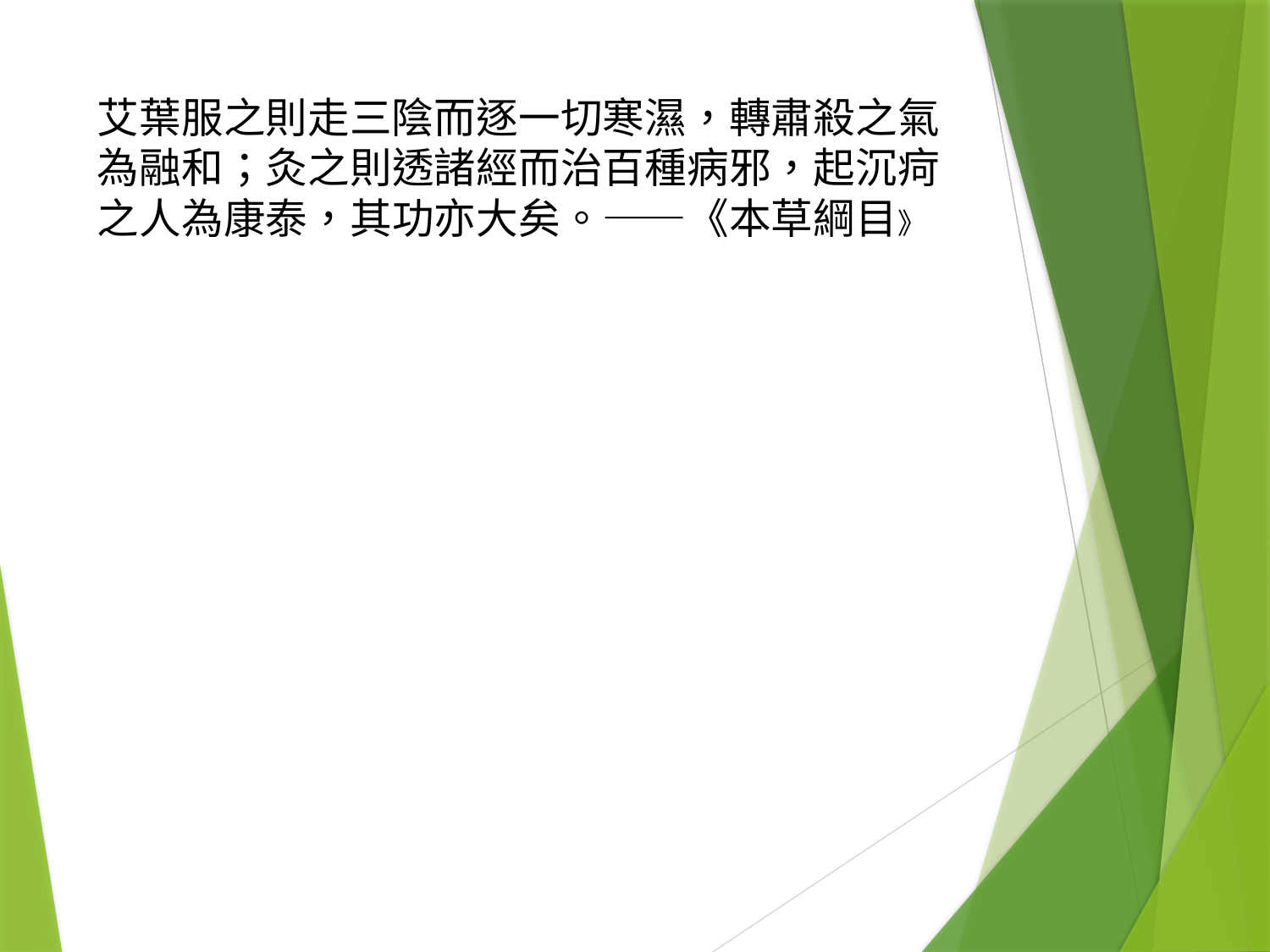

# 艾葉服之則走三陰而逐一切寒濕，轉肅殺之氣為融和；灸之則透諸經而治百種病邪，起沉疴之人為康泰，其功亦大矣。——《本草綱目》